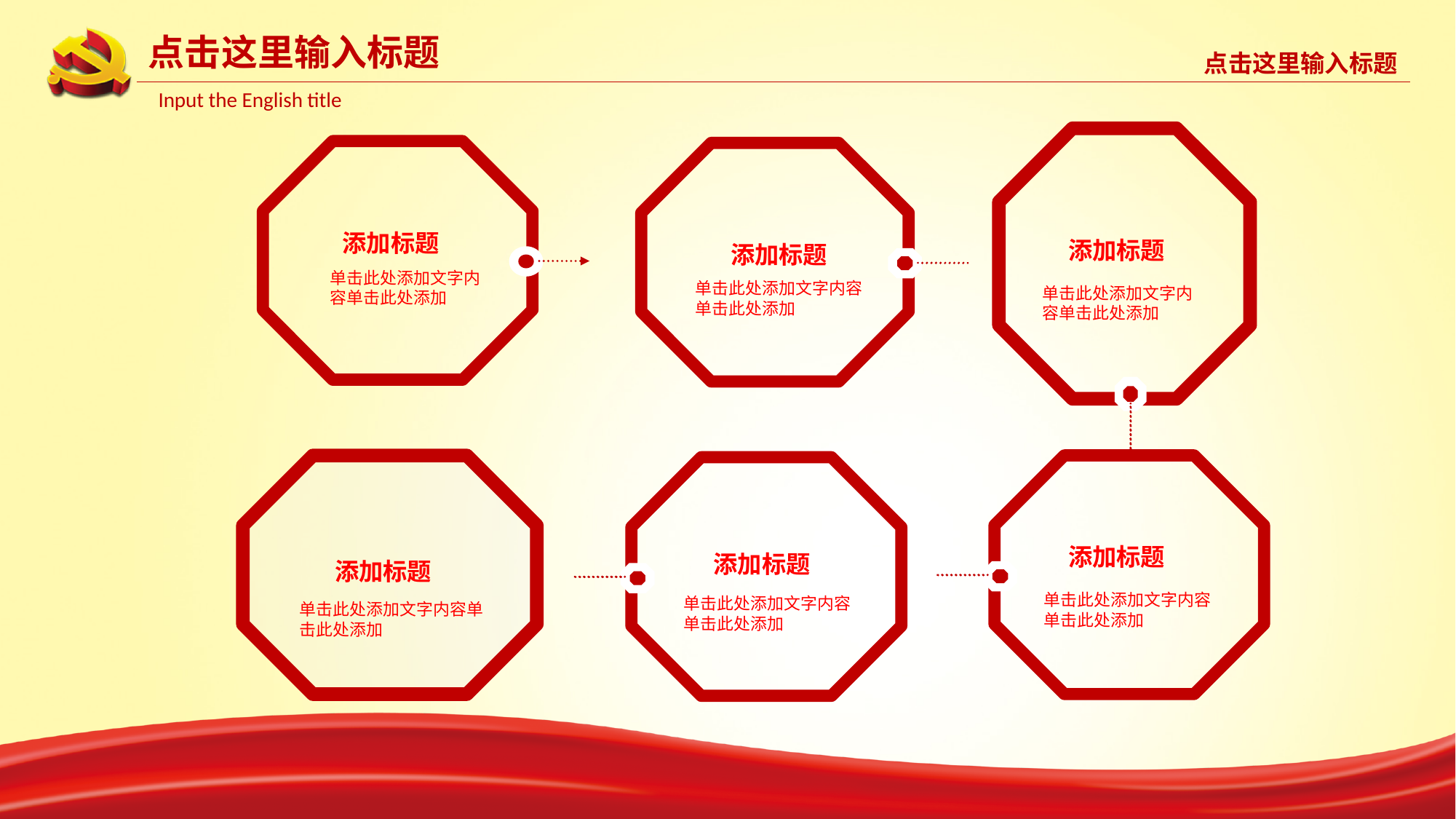

添加标题
单击此处添加文字内容单击此处添加

添加标题

单击此处添加文字内容单击此处添加

添加标题

单击此处添加文字内容单击此处添加

添加标题

单击此处添加文字内容单击此处添加

添加标题
单击此处添加文字内容单击此处添加

添加标题

单击此处添加文字内容单击此处添加